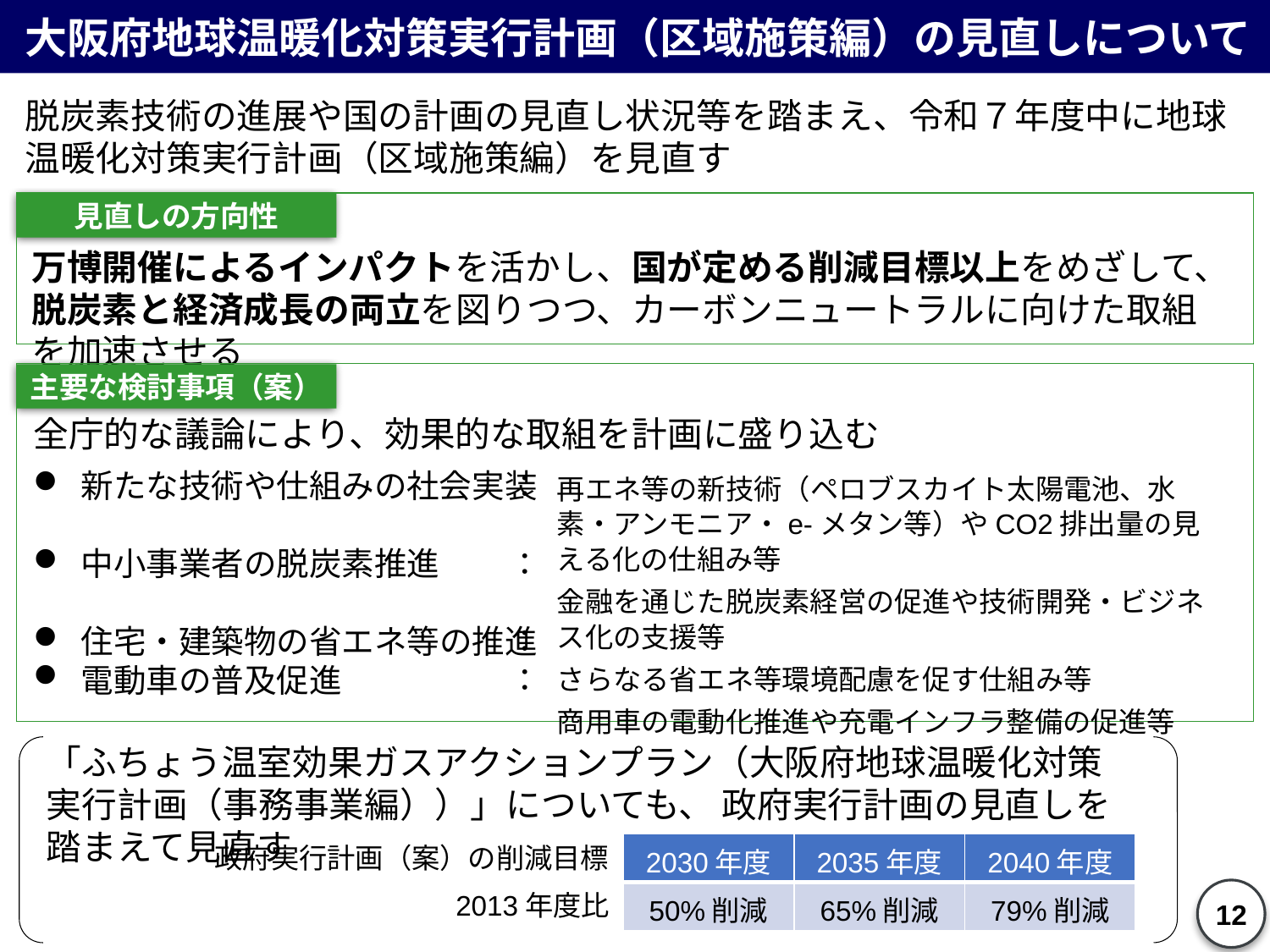

大阪府地球温暖化対策実行計画（区域施策編）の見直しについて
12
脱炭素技術の進展や国の計画の見直し状況等を踏まえ、令和７年度中に地球温暖化対策実行計画（区域施策編）を見直す
見直しの方向性

万博開催によるインパクトを活かし、国が定める削減目標以上をめざして、脱炭素と経済成長の両立を図りつつ、カーボンニュートラルに向けた取組を加速させる

主要な検討事項（案）

全庁的な議論により、効果的な取組を計画に盛り込む
：

：

：
：
新たな技術や仕組みの社会実装

中小事業者の脱炭素推進

住宅・建築物の省エネ等の推進
電動車の普及促進
再エネ等の新技術（ペロブスカイト太陽電池、水素・アンモニア・e-メタン等）やCO2排出量の見える化の仕組み等
金融を通じた脱炭素経営の促進や技術開発・ビジネス化の支援等
さらなる省エネ等環境配慮を促す仕組み等
商用車の電動化推進や充電インフラ整備の促進等

「ふちょう温室効果ガスアクションプラン（大阪府地球温暖化対策実行計画（事務事業編））」についても、 政府実行計画の見直しを踏まえて見直す

| 2030年度 | 2035年度 | 2040年度 |
| --- | --- | --- |
| 50%削減 | 65%削減 | 79%削減 |
政府実行計画（案）の削減目標
12
2013年度比